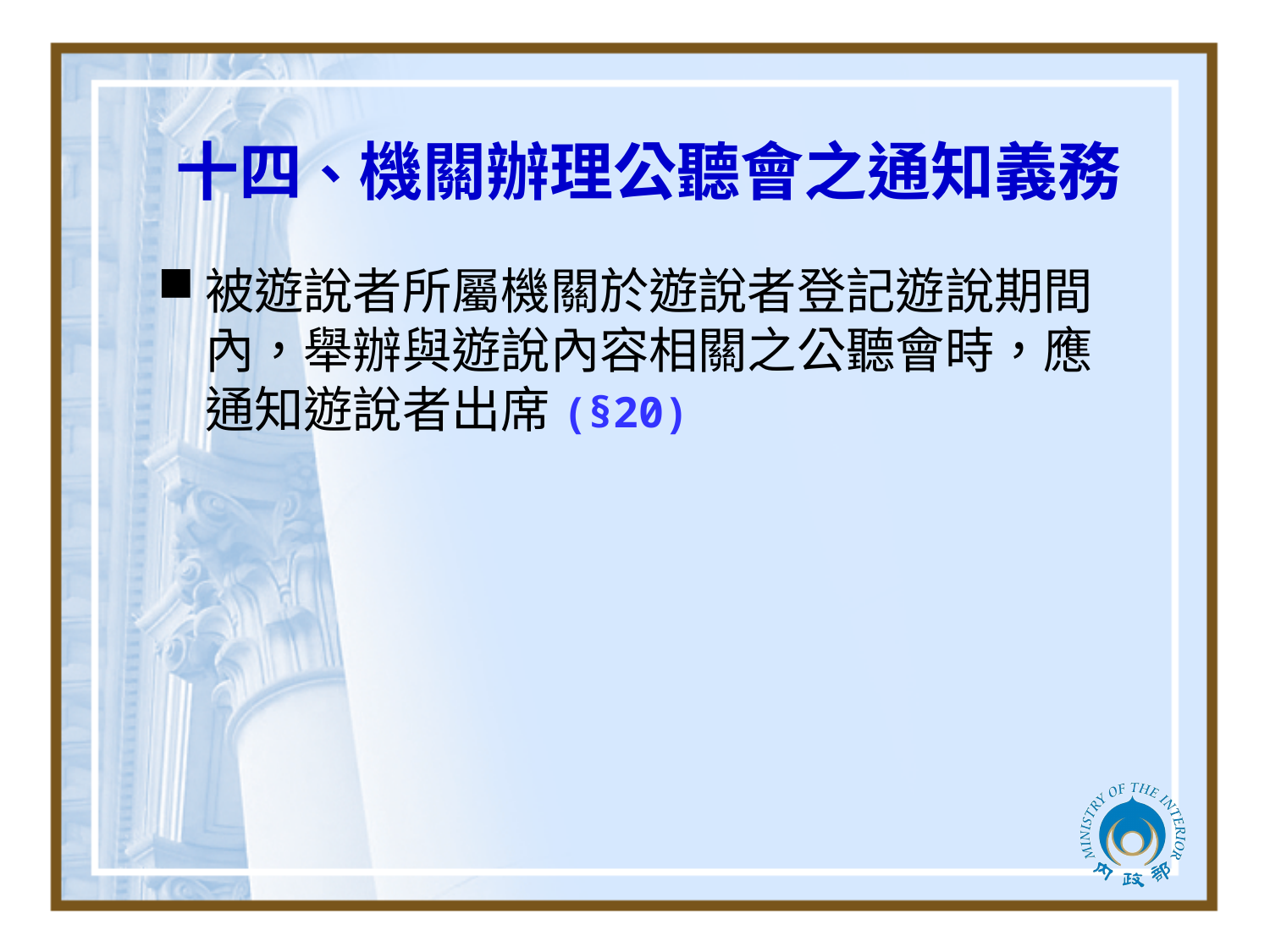

# 十四、機關辦理公聽會之通知義務
被遊說者所屬機關於遊說者登記遊說期間內，舉辦與遊說內容相關之公聽會時，應通知遊說者出席(§20)